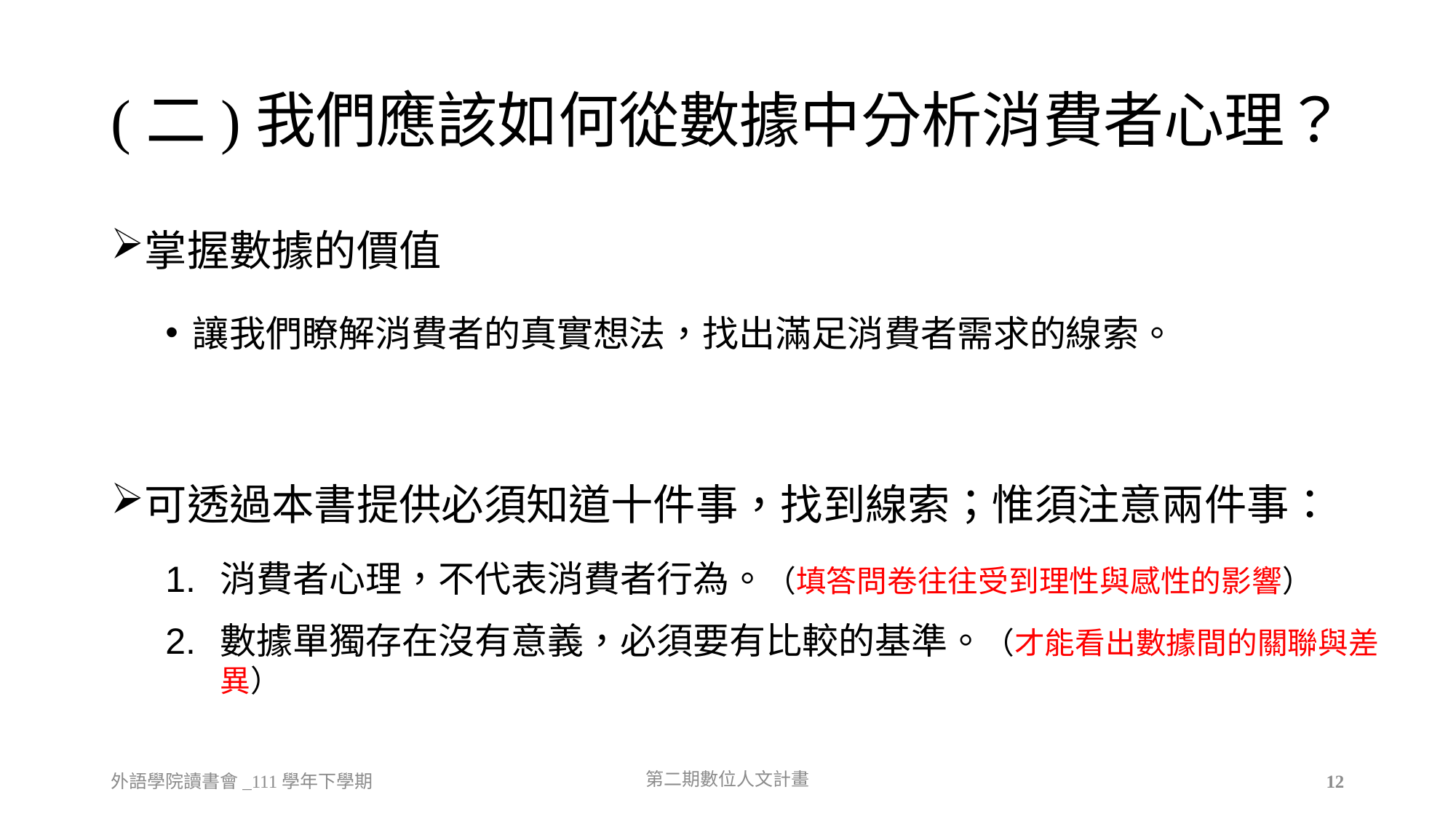

# (二)我們應該如何從數據中分析消費者心理？
掌握數據的價值
讓我們瞭解消費者的真實想法，找出滿足消費者需求的線索。

可透過本書提供必須知道十件事，找到線索；惟須注意兩件事：
消費者心理，不代表消費者行為。（填答問卷往往受到理性與感性的影響）
數據單獨存在沒有意義，必須要有比較的基準。（才能看出數據間的關聯與差異）
外語學院讀書會_111學年下學期
第二期數位人文計畫
12